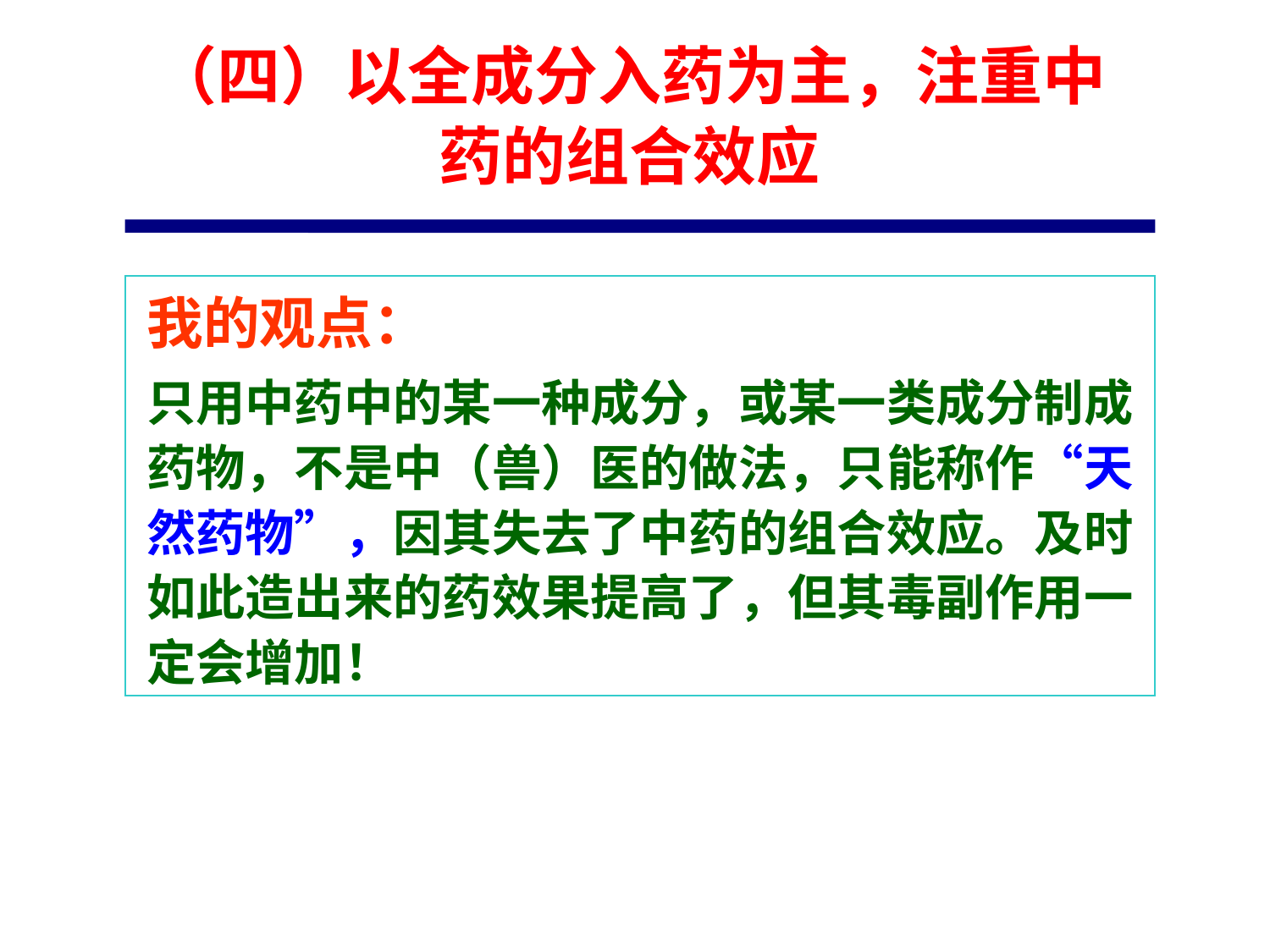

（四）以全成分入药为主，注重中药的组合效应

我的观点：
只用中药中的某一种成分，或某一类成分制成药物，不是中（兽）医的做法，只能称作“天然药物”，因其失去了中药的组合效应。及时如此造出来的药效果提高了，但其毒副作用一定会增加！